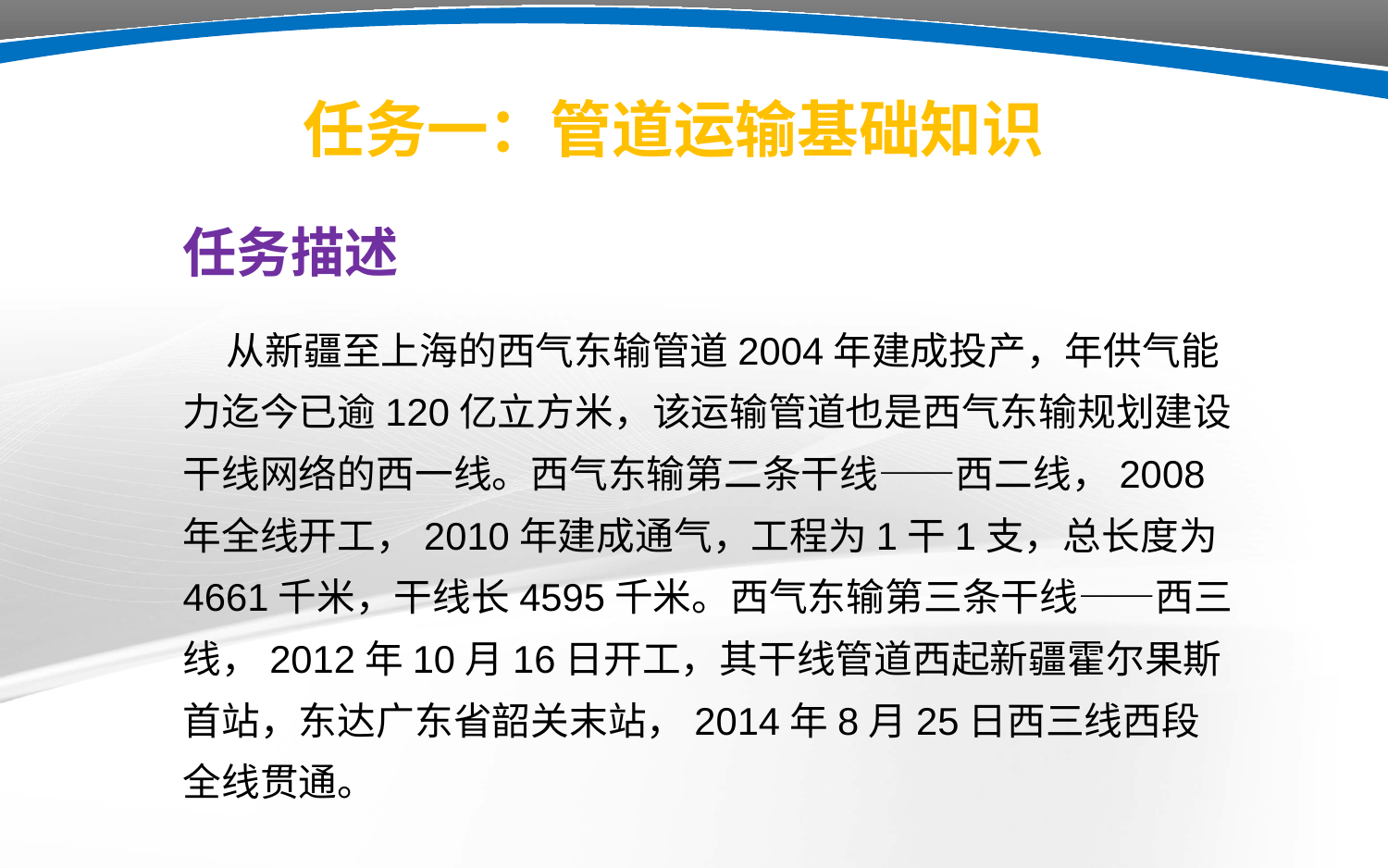

任务一：管道运输基础知识
任务描述
    从新疆至上海的西气东输管道2004年建成投产，年供气能力迄今已逾120亿立方米，该运输管道也是西气东输规划建设干线网络的西一线。西气东输第二条干线——西二线，2008年全线开工，2010年建成通气，工程为1干1支，总长度为4661千米，干线长4595千米。西气东输第三条干线——西三线，2012年10月16日开工，其干线管道西起新疆霍尔果斯首站，东达广东省韶关末站，2014年8月25日西三线西段全线贯通。